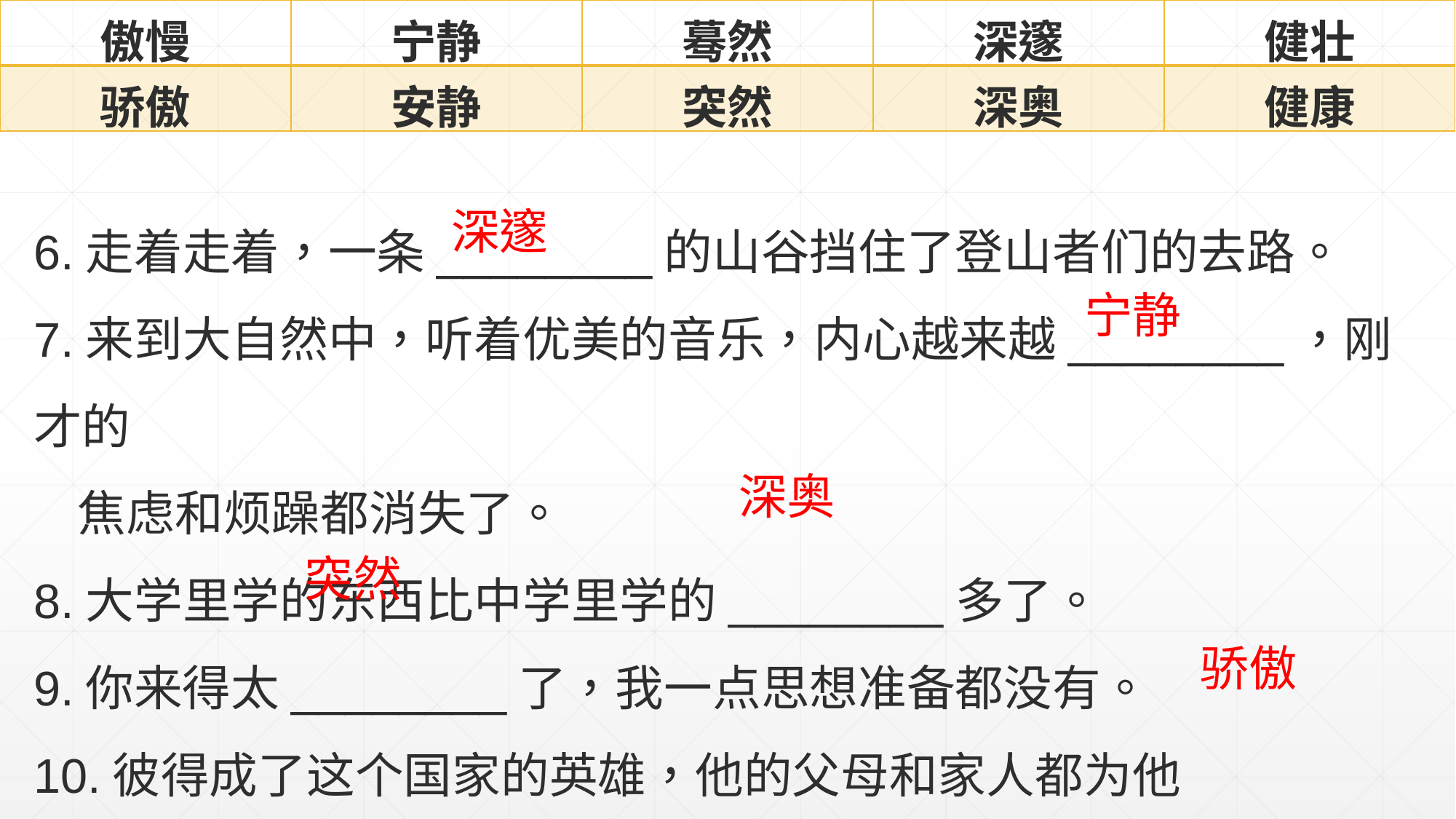

| 傲慢 | 宁静 | 蓦然 | 深邃 | 健壮 |
| --- | --- | --- | --- | --- |
| 骄傲 | 安静 | 突然 | 深奥 | 健康 |
6.走着走着，一条________的山谷挡住了登山者们的去路。
7.来到大自然中，听着优美的音乐，内心越来越________，刚才的
   焦虑和烦躁都消失了。
8.大学里学的东西比中学里学的________多了。
9.你来得太________了，我一点思想准备都没有。
10.彼得成了这个国家的英雄，他的父母和家人都为他________。

深邃
宁静
深奥
突然
骄傲